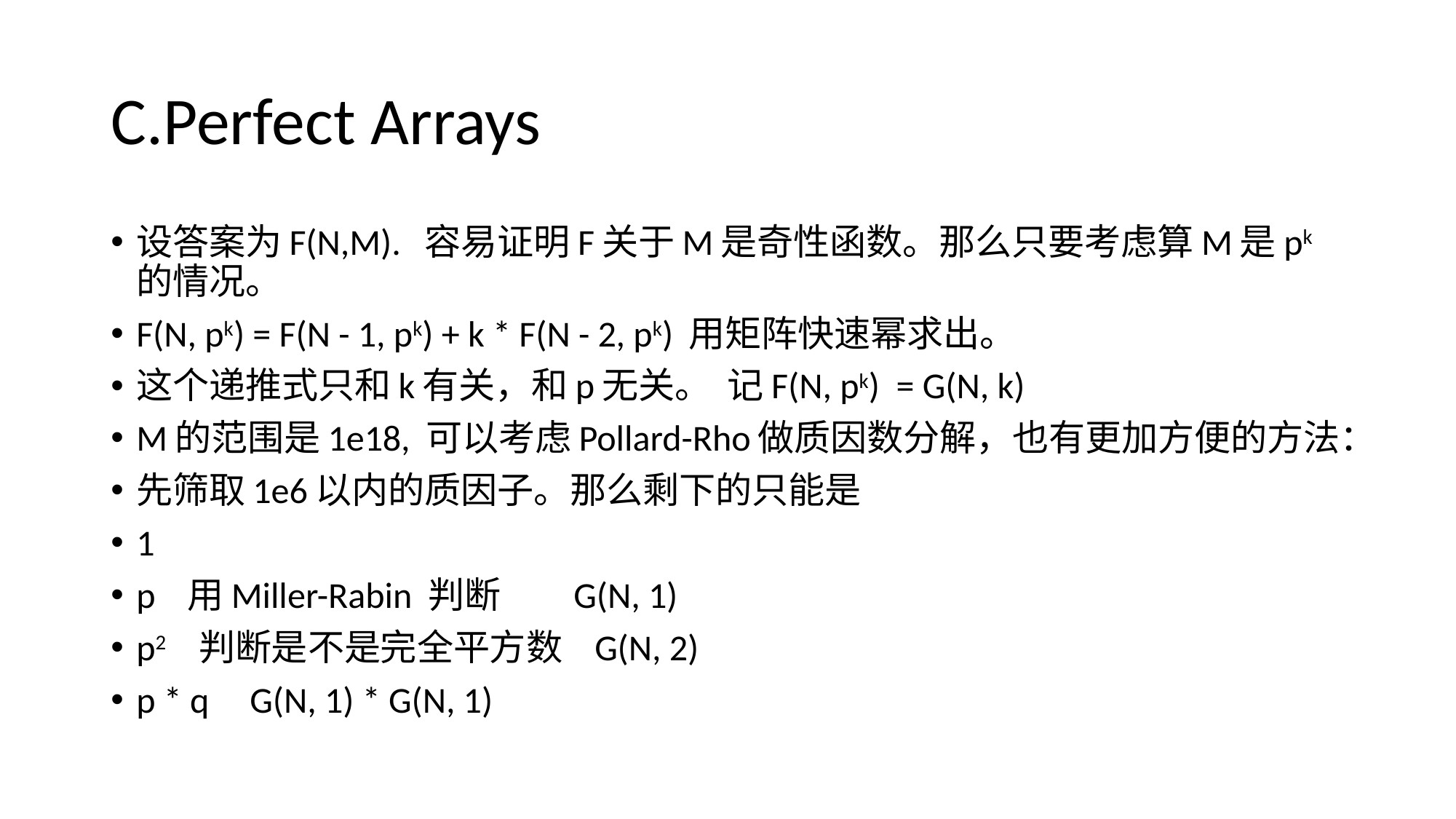

# C.Perfect Arrays
设答案为F(N,M).  容易证明F关于M是奇性函数。那么只要考虑算M是pk的情况。
F(N, pk) = F(N - 1, pk) + k * F(N - 2, pk) 用矩阵快速幂求出。
这个递推式只和k有关，和p无关。  记F(N, pk)  = G(N, k)
M的范围是1e18, 可以考虑Pollard-Rho做质因数分解，也有更加方便的方法：
先筛取1e6以内的质因子。那么剩下的只能是
1
p   用Miller-Rabin 判断        G(N, 1)
p2      判断是不是完全平方数   G(N, 2)
p * q     G(N, 1) * G(N, 1)